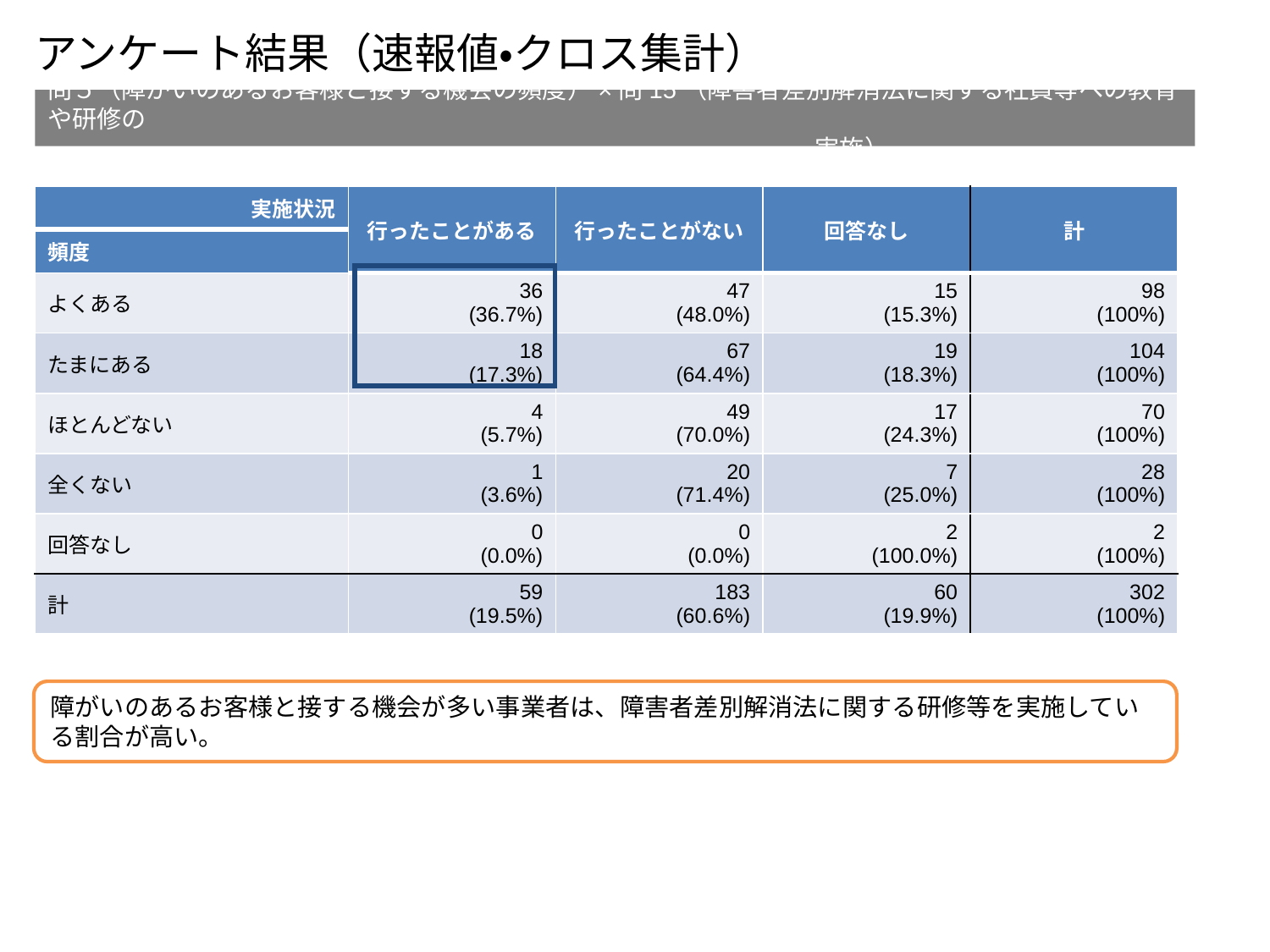

アンケート結果（速報値・クロス集計）

問５（障がいのあるお客様と接する機会の頻度）×問15（障害者差別解消法に関する社員等への教育や研修の
　　　　　　　　　　　　　　　　　　　　　　　　　　　　　　　実施）
| 実施状況 | 行ったことがある | 行ったことがない | 回答なし | 計 |
| --- | --- | --- | --- | --- |
| 頻度 |  |  |  |  |
| よくある | 36 (36.7%) | 47 (48.0%) | 15 (15.3%) | 98 (100%) |
| たまにある | 18 (17.3%) | 67 (64.4%) | 19 (18.3%) | 104 (100%) |
| ほとんどない | 4 (5.7%) | 49 (70.0%) | 17 (24.3%) | 70 (100%) |
| 全くない | 1 (3.6%) | 20 (71.4%) | 7 (25.0%) | 28 (100%) |
| 回答なし | 0 (0.0%) | 0 (0.0%) | 2 (100.0%) | 2 (100%) |
| 計 | 59 (19.5%) | 183 (60.6%) | 60 (19.9%) | 302 (100%) |
|  |
| --- |
障がいのあるお客様と接する機会が多い事業者は、障害者差別解消法に関する研修等を実施している割合が高い。